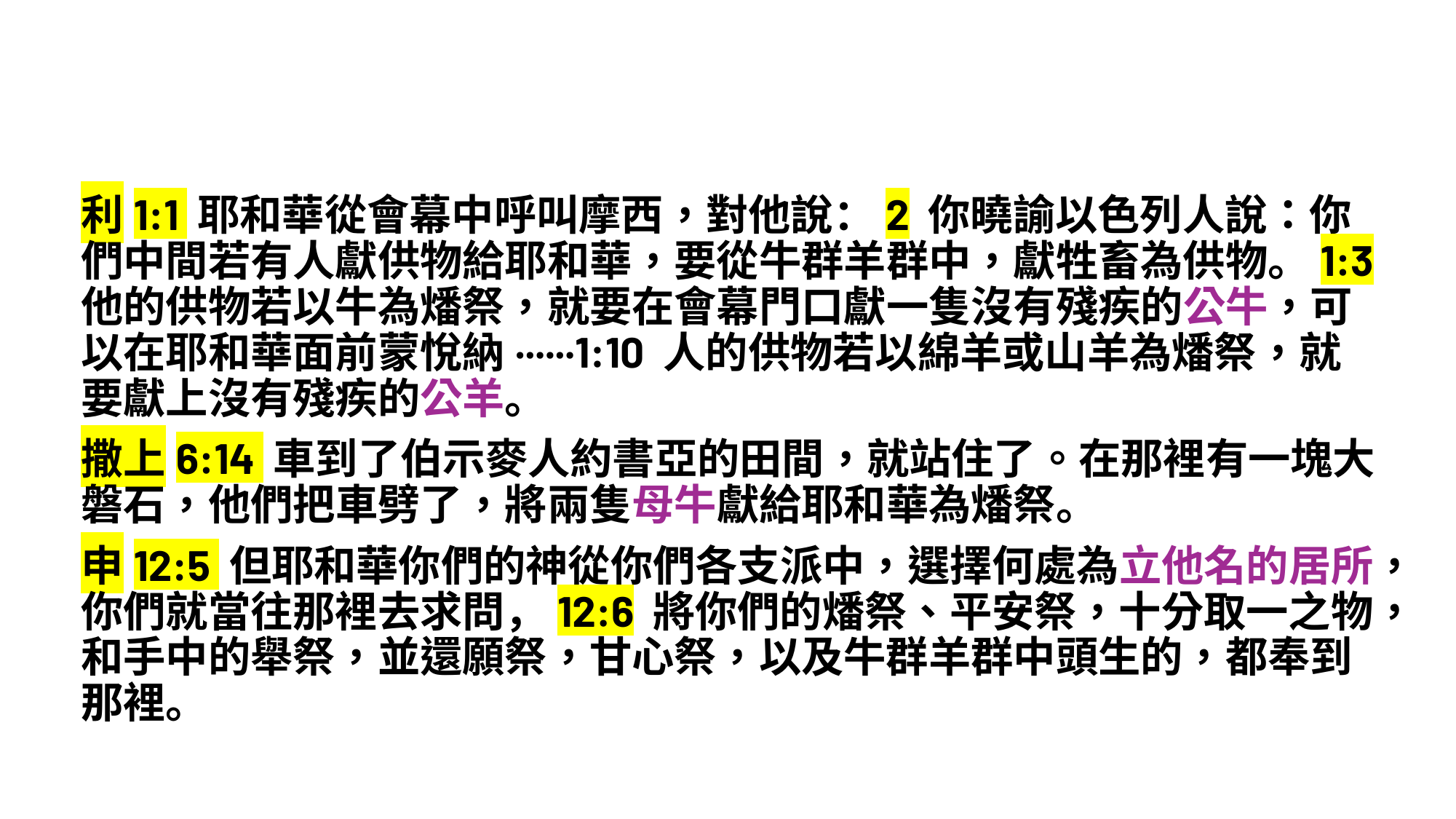

利1:1 耶和華從會幕中呼叫摩西，對他說：2 你曉諭以色列人說：你們中間若有人獻供物給耶和華，要從牛群羊群中，獻牲畜為供物。1:3 他的供物若以牛為燔祭，就要在會幕門口獻一隻沒有殘疾的公牛，可以在耶和華面前蒙悅納······1:10 人的供物若以綿羊或山羊為燔祭，就要獻上沒有殘疾的公羊。
撒上6:14 車到了伯示麥人約書亞的田間，就站住了。在那裡有一塊大磐石，他們把車劈了，將兩隻母牛獻給耶和華為燔祭。
申12:5 但耶和華你們的神從你們各支派中，選擇何處為立他名的居所，你們就當往那裡去求問，12:6 將你們的燔祭、平安祭，十分取一之物，和手中的舉祭，並還願祭，甘心祭，以及牛群羊群中頭生的，都奉到那裡。